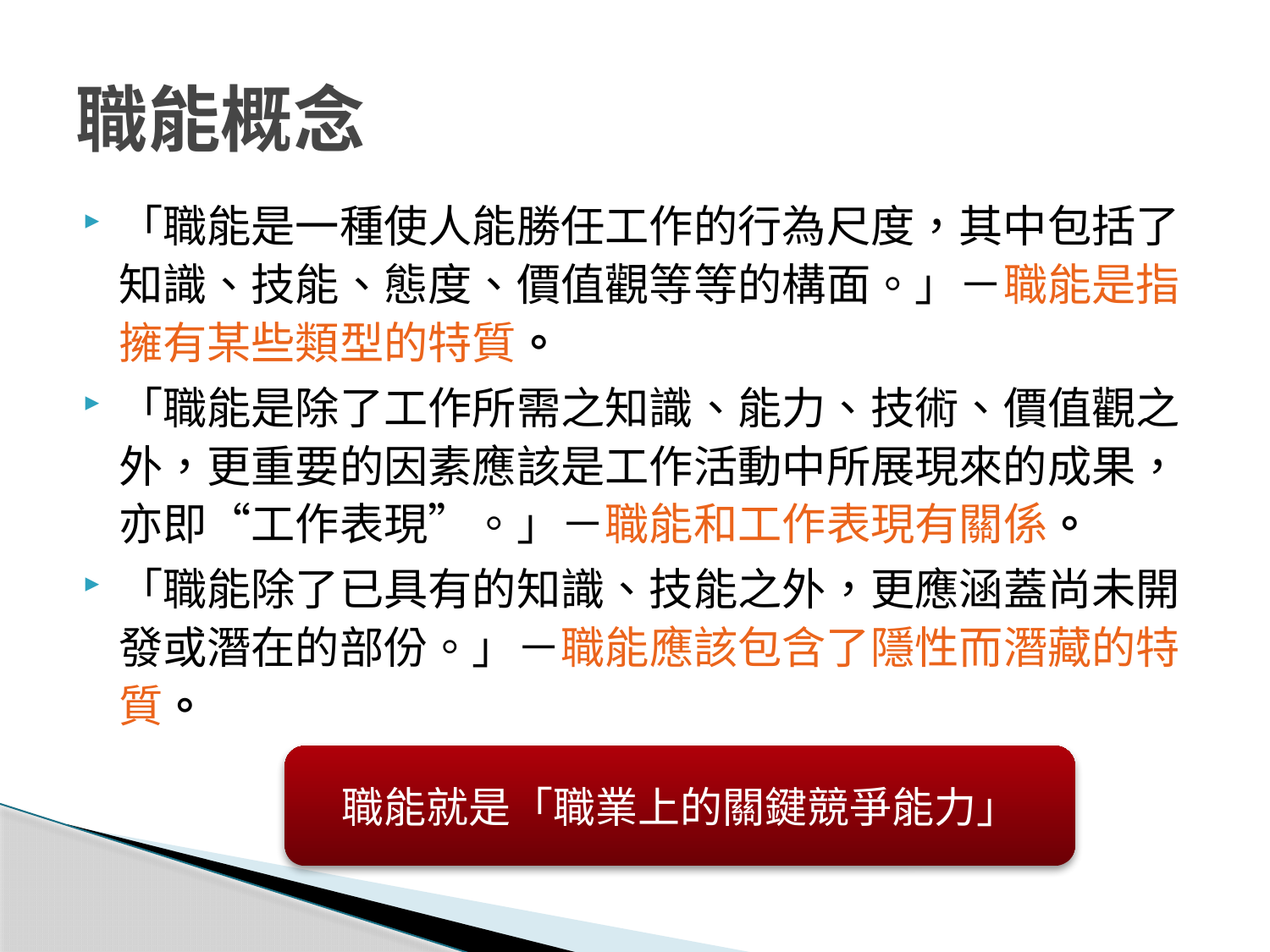

# 職能概念
「職能是一種使人能勝任工作的行為尺度，其中包括了知識、技能、態度、價值觀等等的構面。」－職能是指擁有某些類型的特質。
「職能是除了工作所需之知識、能力、技術、價值觀之外，更重要的因素應該是工作活動中所展現來的成果，亦即“工作表現”。」－職能和工作表現有關係。
「職能除了已具有的知識、技能之外，更應涵蓋尚未開發或潛在的部份。」－職能應該包含了隱性而潛藏的特質。
職能就是「職業上的關鍵競爭能力」